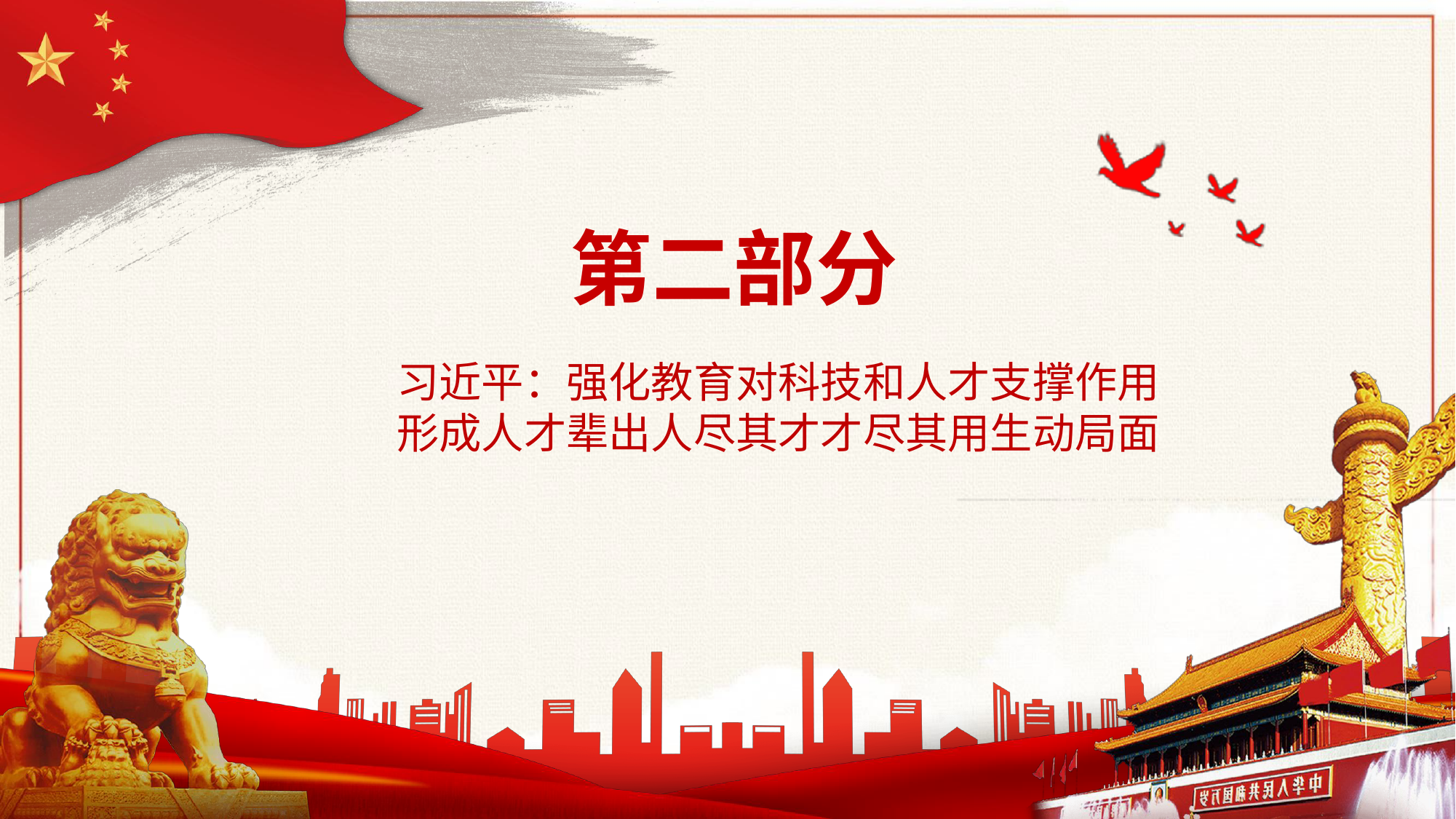

第二部分
习近平：强化教育对科技和人才支撑作用 形成人才辈出人尽其才才尽其用生动局面